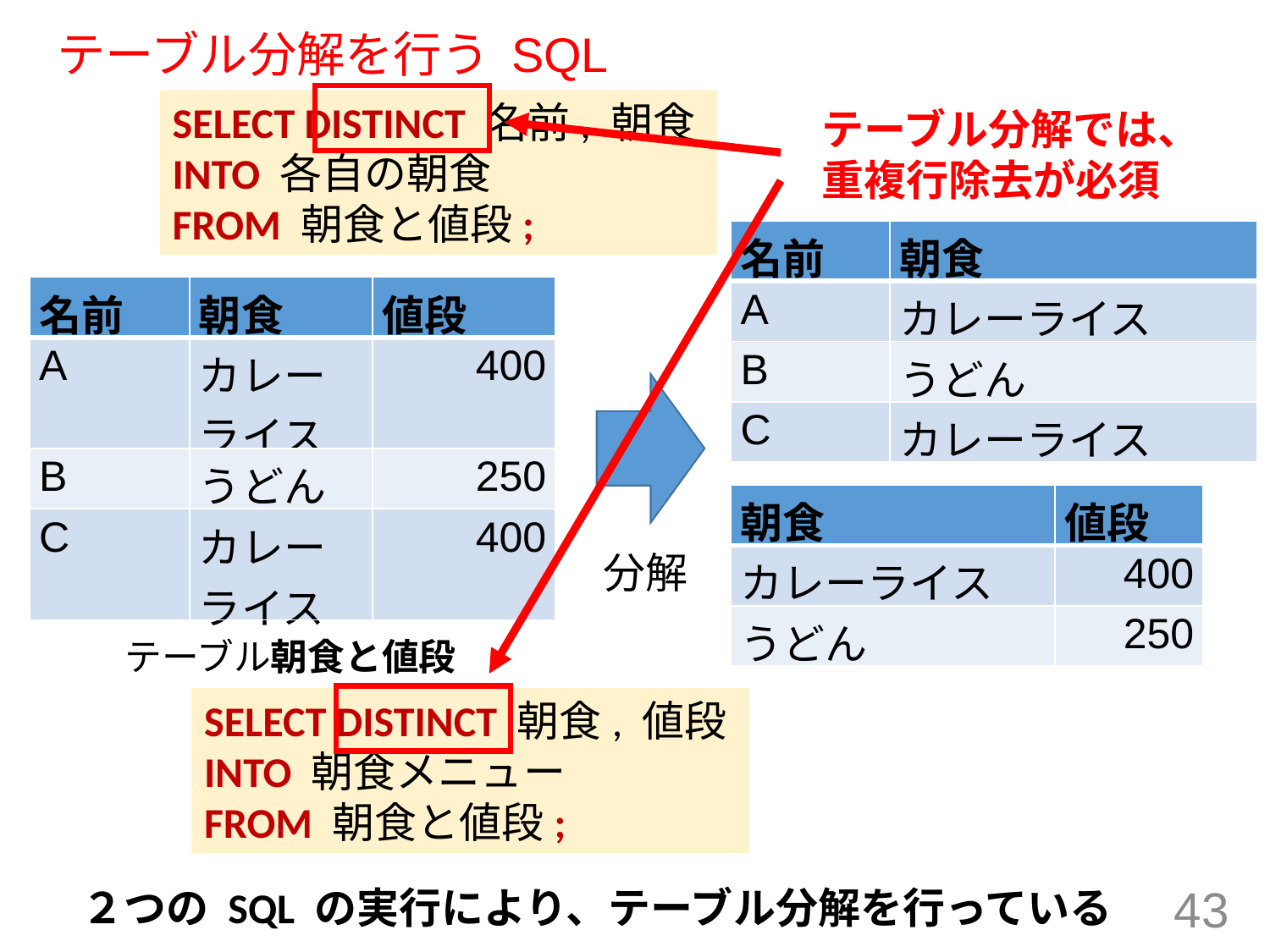

# テーブル分解を行う SQL

SELECT DISTINCT 名前, 朝食
INTO 各自の朝食
FROM 朝食と値段;
テーブル分解では、
重複行除去が必須
| 名前 | 朝食 |
| --- | --- |
| A | カレーライス |
| B | うどん |
| C | カレーライス |
| 名前 | 朝食 | 値段 |
| --- | --- | --- |
| A | カレーライス | 400 |
| B | うどん | 250 |
| C | カレーライス | 400 |

| 朝食 | 値段 |
| --- | --- |
| カレーライス | 400 |
| うどん | 250 |
分解
テーブル朝食と値段

SELECT DISTINCT 朝食, 値段
INTO 朝食メニュー
FROM 朝食と値段;
２つの SQL の実行により、テーブル分解を行っている
43